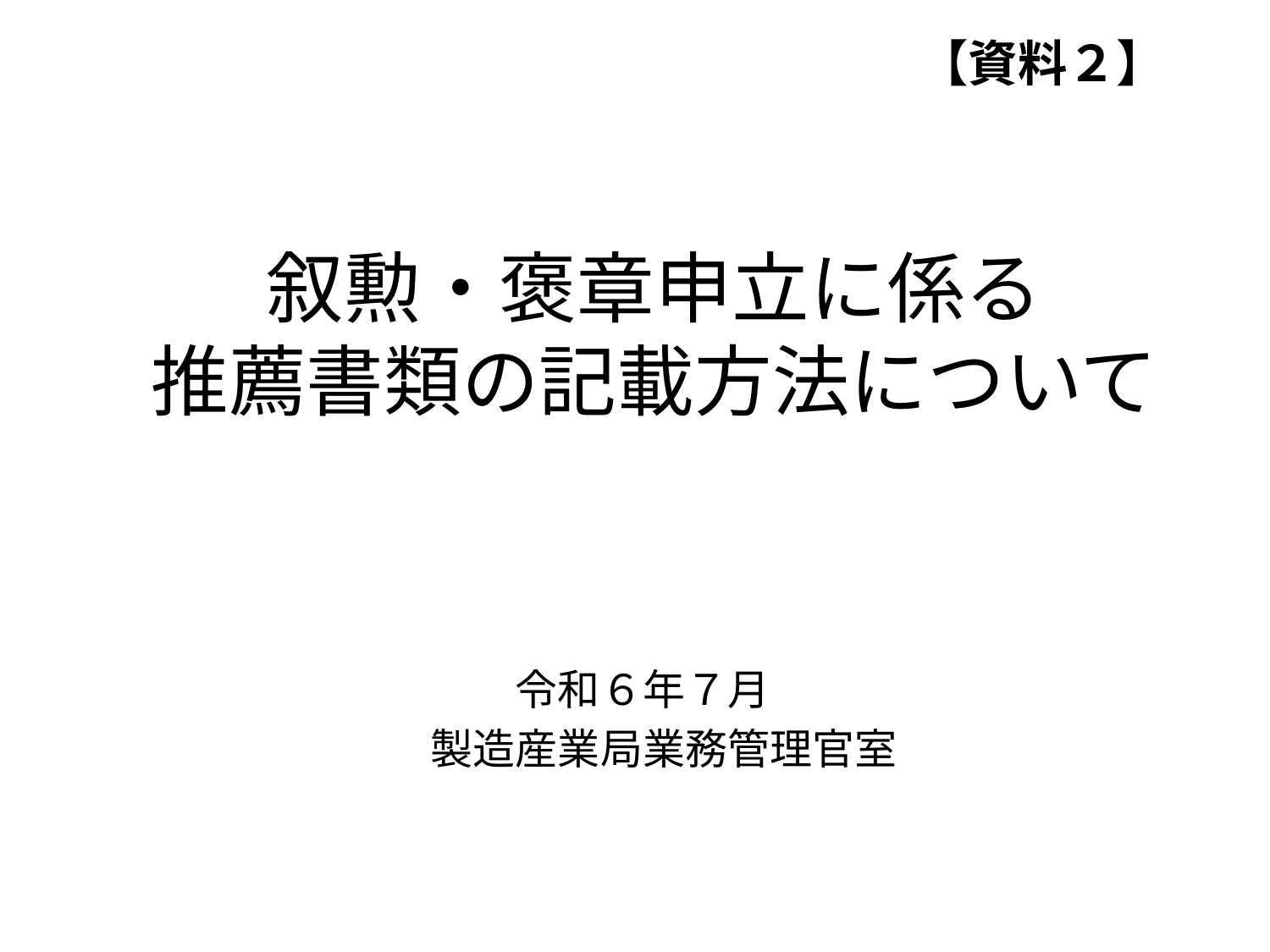

【資料２】
# 叙勲・褒章申立に係る 推薦書類の記載方法について

令和６年７月
製造産業局業務管理官室